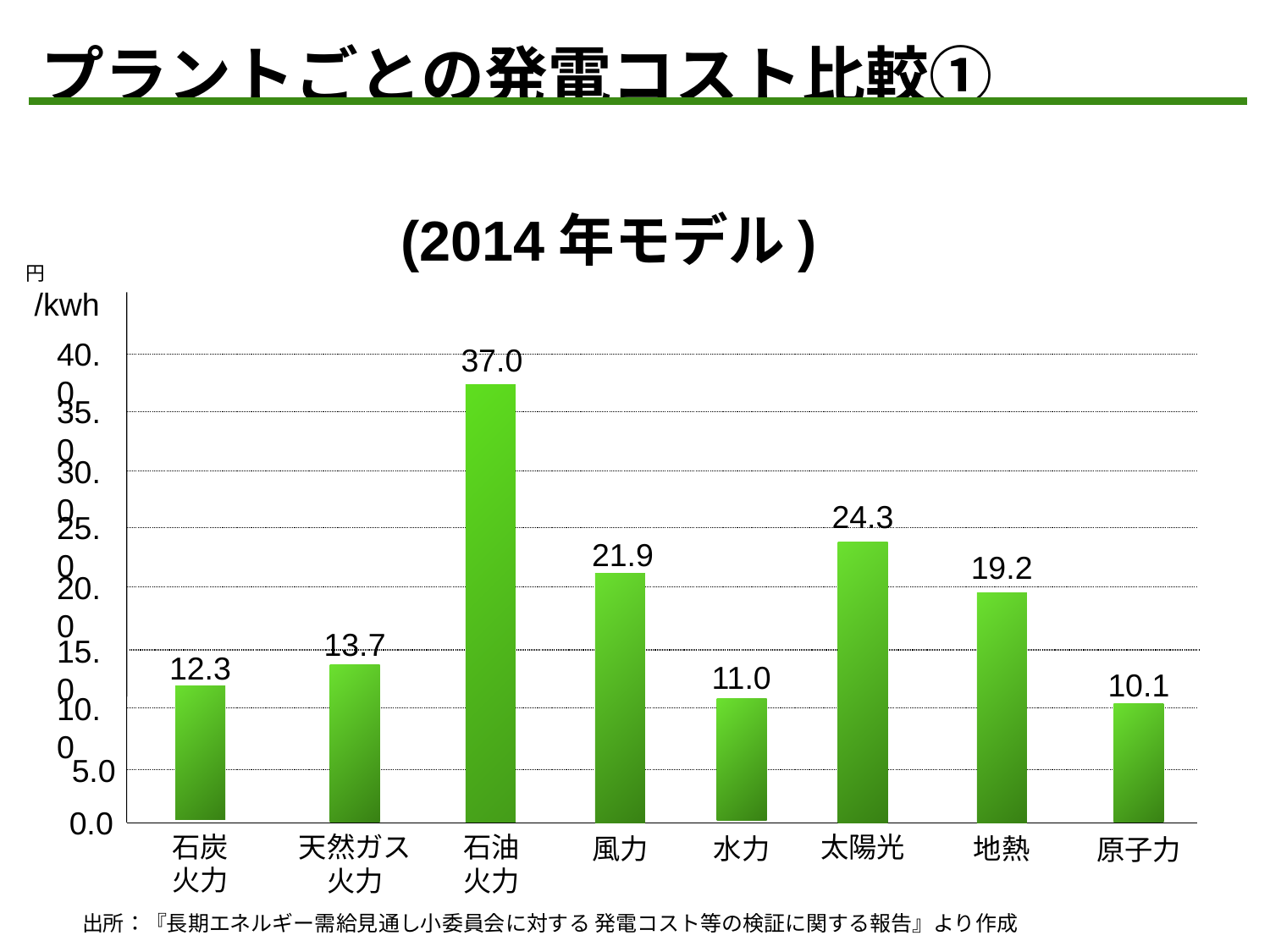

プラントごとの発電コスト比較①
(2014年モデル)
円
 /kwh
40.0
37.0

35.0
30.0
24.3
25.0
21.9

19.2
20.0

13.7
15.0
12.3
11.0
10.1

10.0

5.0
0.0
石炭火力
天然ガス
火力
石油火力
太陽光
風力
水力
地熱
原子力
出所：『長期エネルギー需給見通し小委員会に対する 発電コスト等の検証に関する報告』より作成